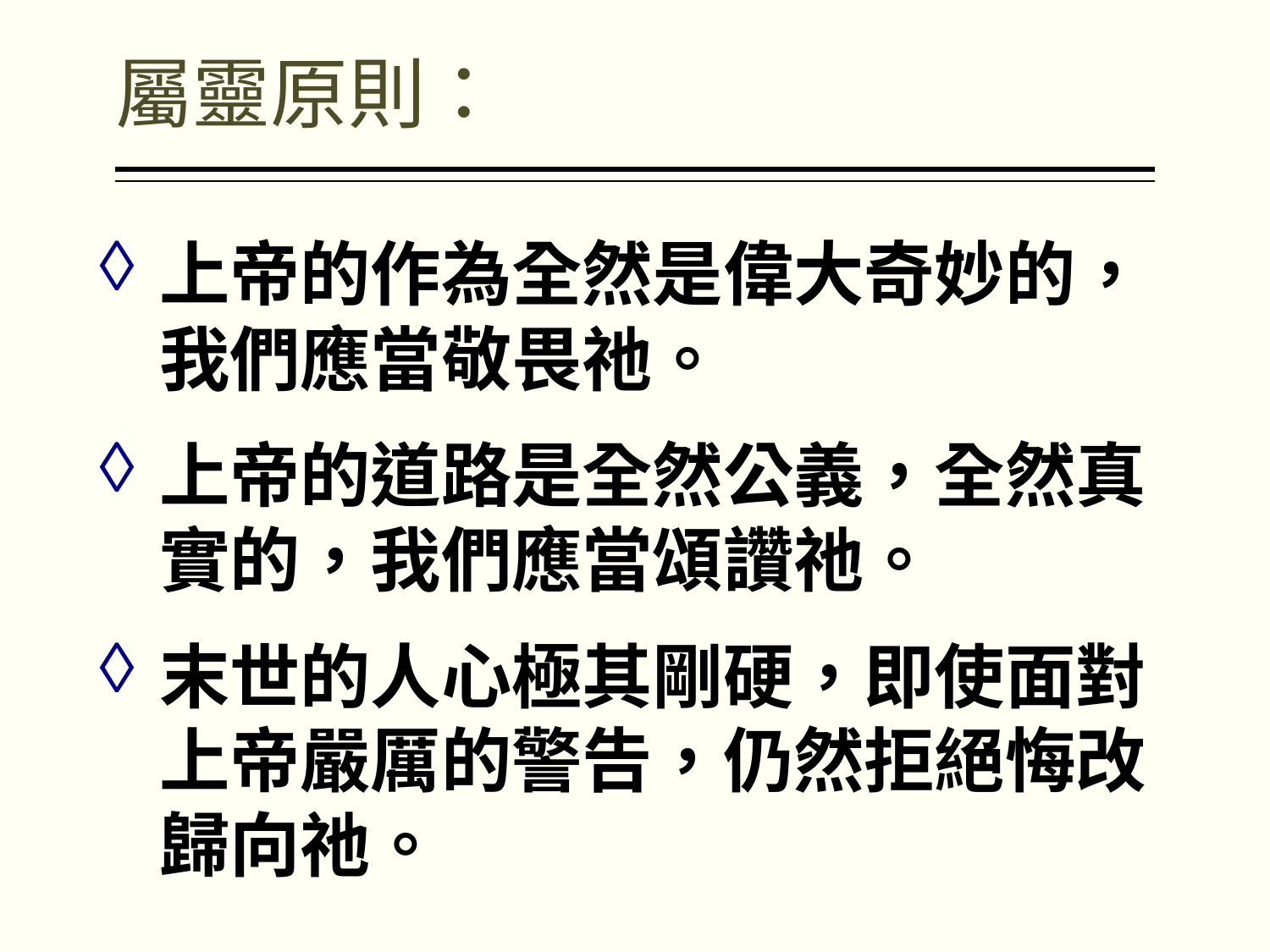

# 屬靈原則：
上帝的作為全然是偉大奇妙的，我們應當敬畏祂。
上帝的道路是全然公義，全然真實的，我們應當頌讚祂。
末世的人心極其剛硬，即使面對上帝嚴厲的警告，仍然拒絕悔改歸向祂。